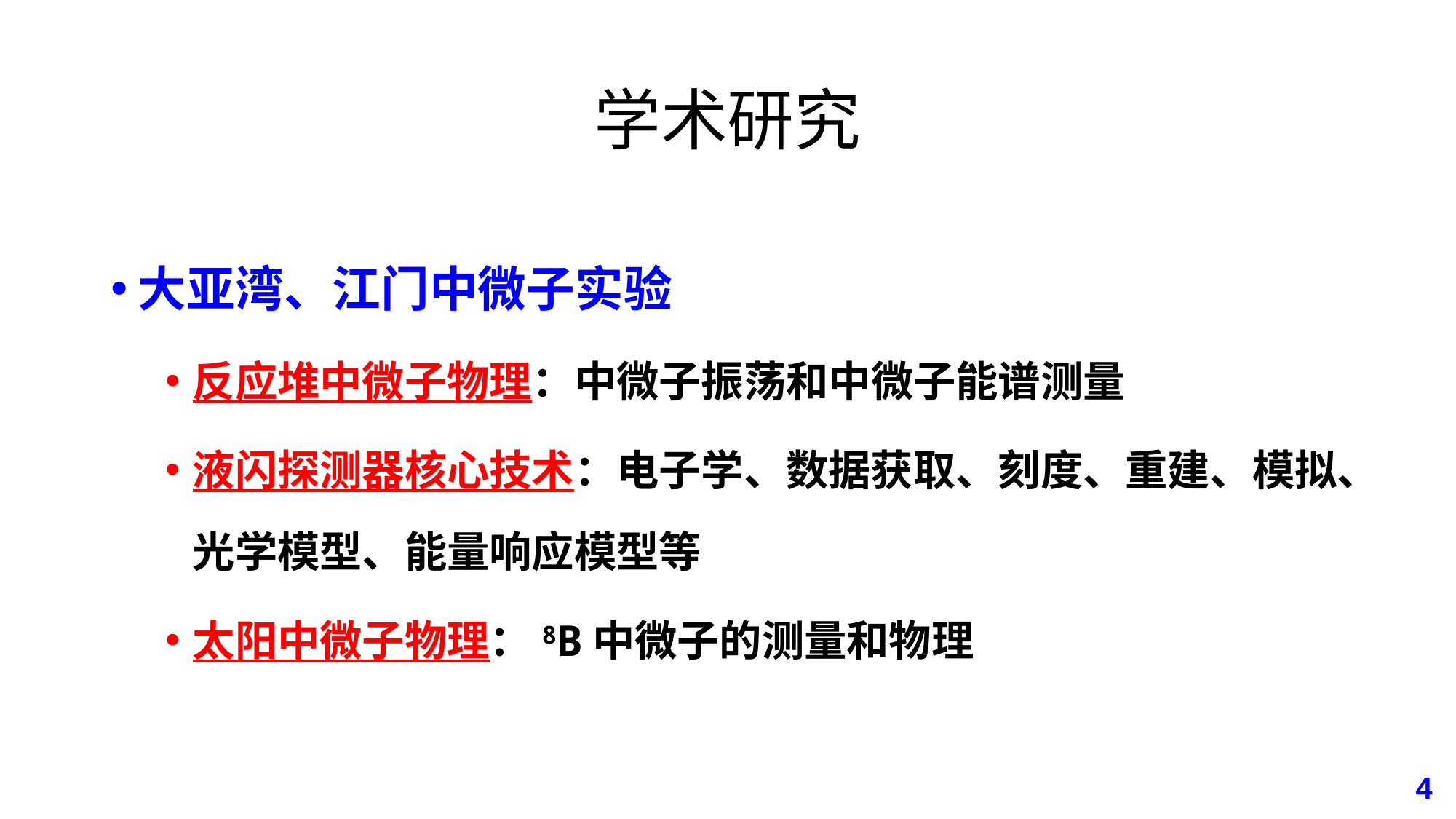

# 学术研究
大亚湾、江门中微子实验
反应堆中微子物理：中微子振荡和中微子能谱测量
液闪探测器核心技术：电子学、数据获取、刻度、重建、模拟、光学模型、能量响应模型等
太阳中微子物理：8B中微子的测量和物理
4